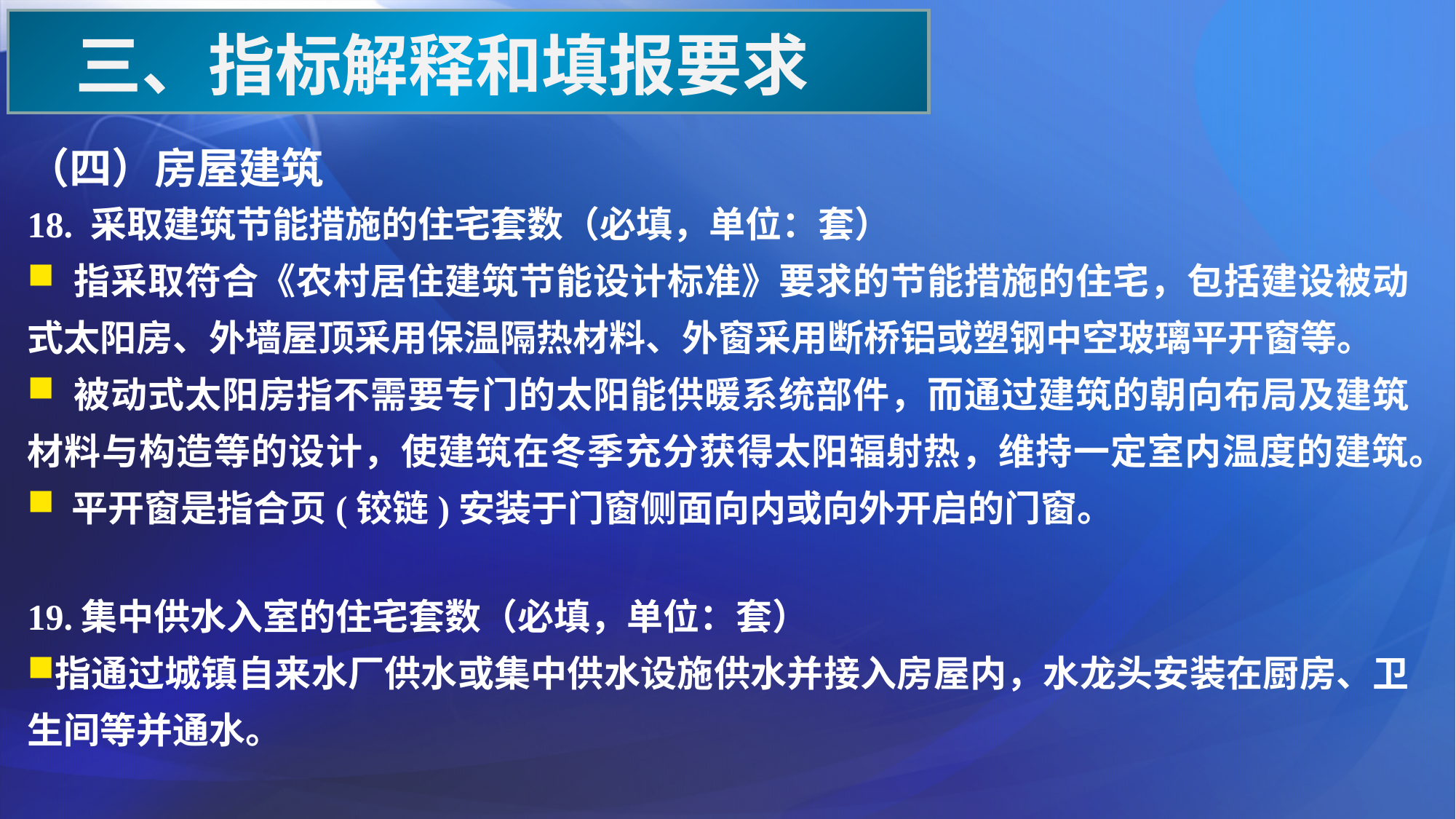

三、指标解释和填报要求
（四）房屋建筑
18. 采取建筑节能措施的住宅套数（必填，单位：套）
 指采取符合《农村居住建筑节能设计标准》要求的节能措施的住宅，包括建设被动式太阳房、外墙屋顶采用保温隔热材料、外窗采用断桥铝或塑钢中空玻璃平开窗等。
 被动式太阳房指不需要专门的太阳能供暖系统部件，而通过建筑的朝向布局及建筑材料与构造等的设计，使建筑在冬季充分获得太阳辐射热，维持一定室内温度的建筑。
 平开窗是指合页(铰链)安装于门窗侧面向内或向外开启的门窗。

19.集中供水入室的住宅套数（必填，单位：套）
指通过城镇自来水厂供水或集中供水设施供水并接入房屋内，水龙头安装在厨房、卫生间等并通水。